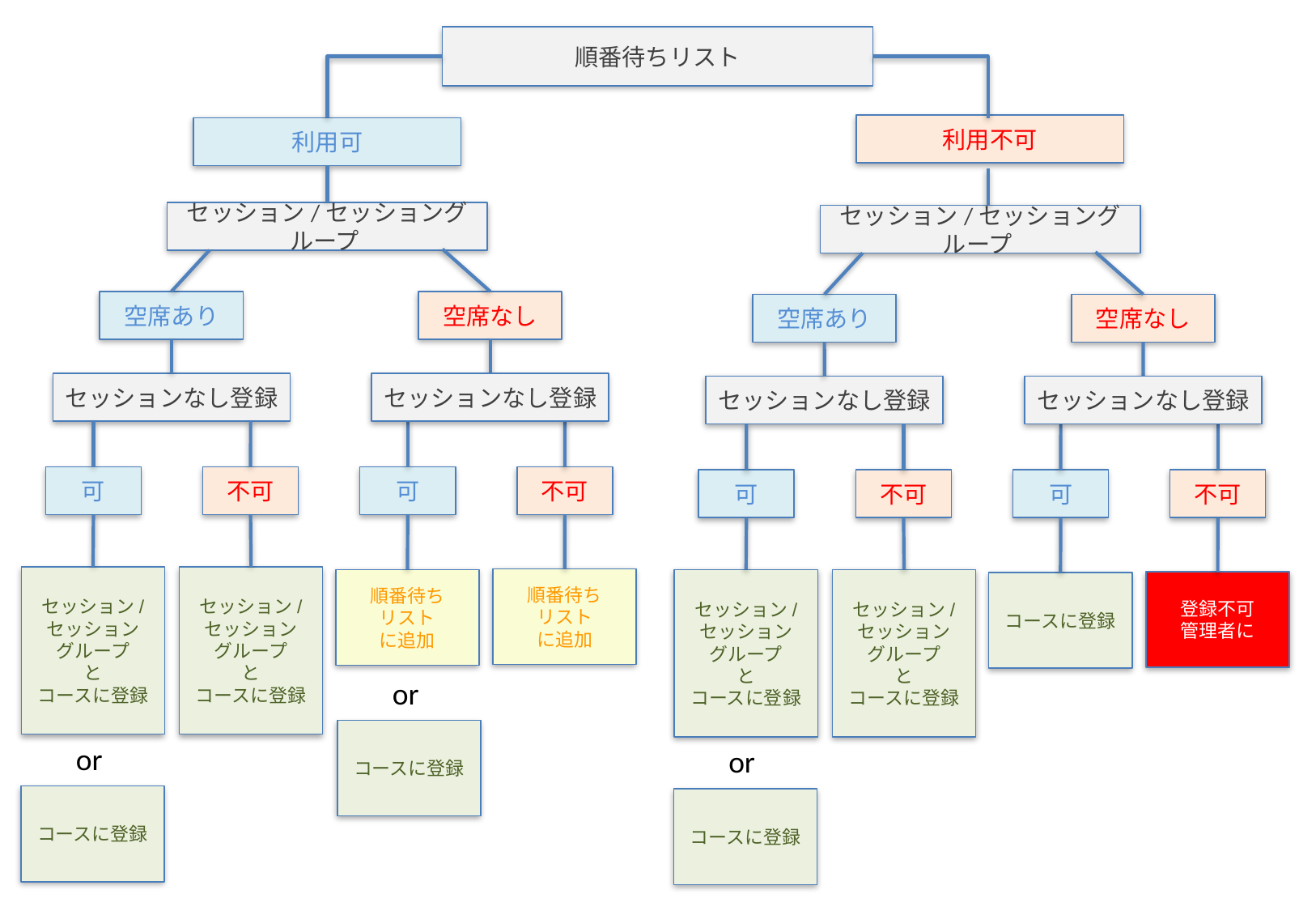

順番待ちリスト
利用不可
利用可
セッション/セッショングループ
セッション/セッショングループ
空席あり
空席なし
空席あり
空席なし
セッションなし登録
セッションなし登録
セッションなし登録
セッションなし登録
可
不可
可
不可
可
不可
可
不可
セッション/
セッション
グループ
と
コースに登録
セッション/
セッション
グループ
と
コースに登録
順番待ち
リスト
に追加
順番待ち
リスト
に追加
セッション/
セッション
グループ
と
コースに登録
セッション/
セッション
グループ
と
コースに登録
登録不可
管理者に
コースに登録
or
コースに登録
or
or
コースに登録
コースに登録